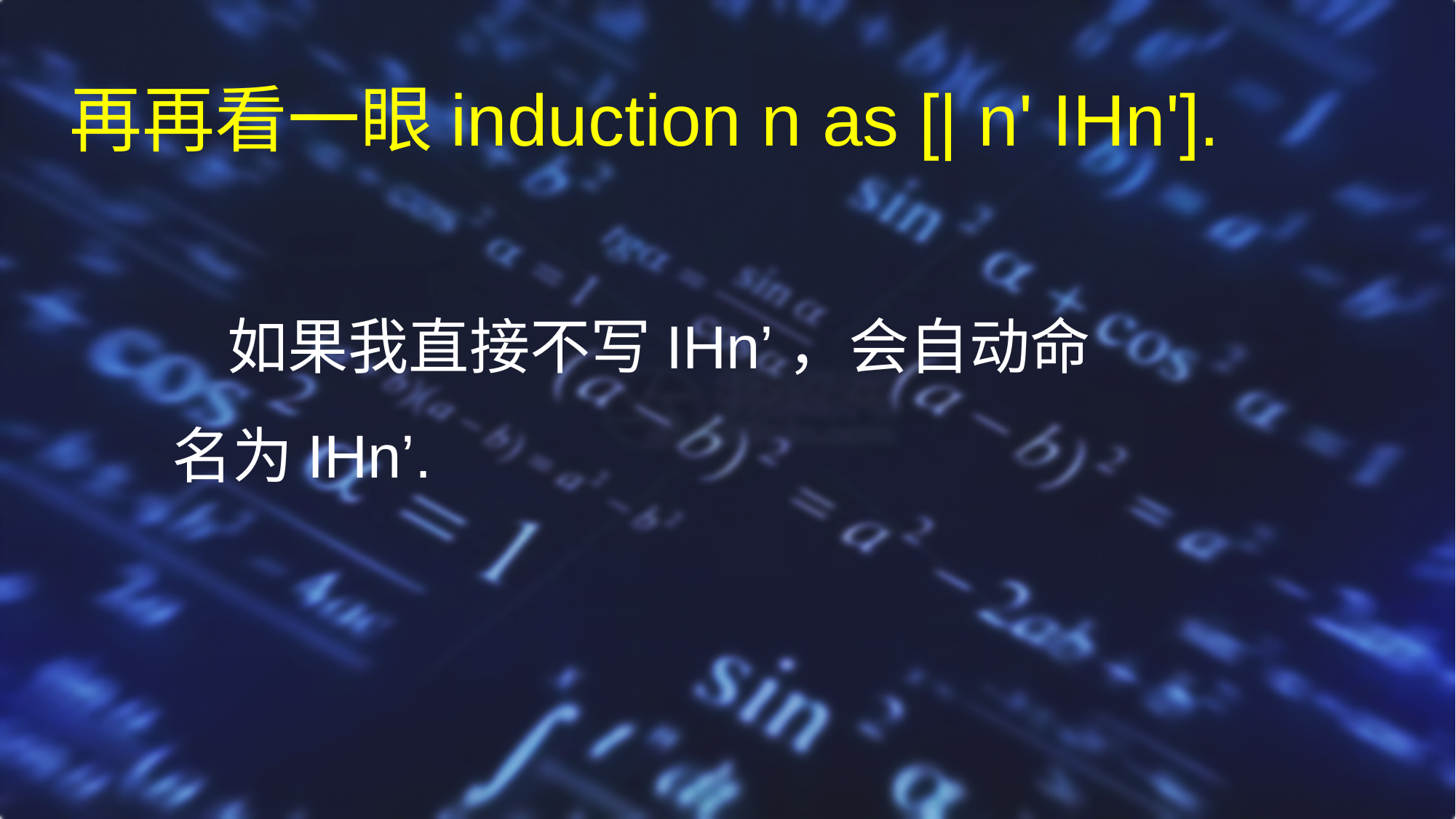

# 再再看一眼induction n as [| n' IHn'].
   如果我直接不写IHn’，会自动命名为IHn’.